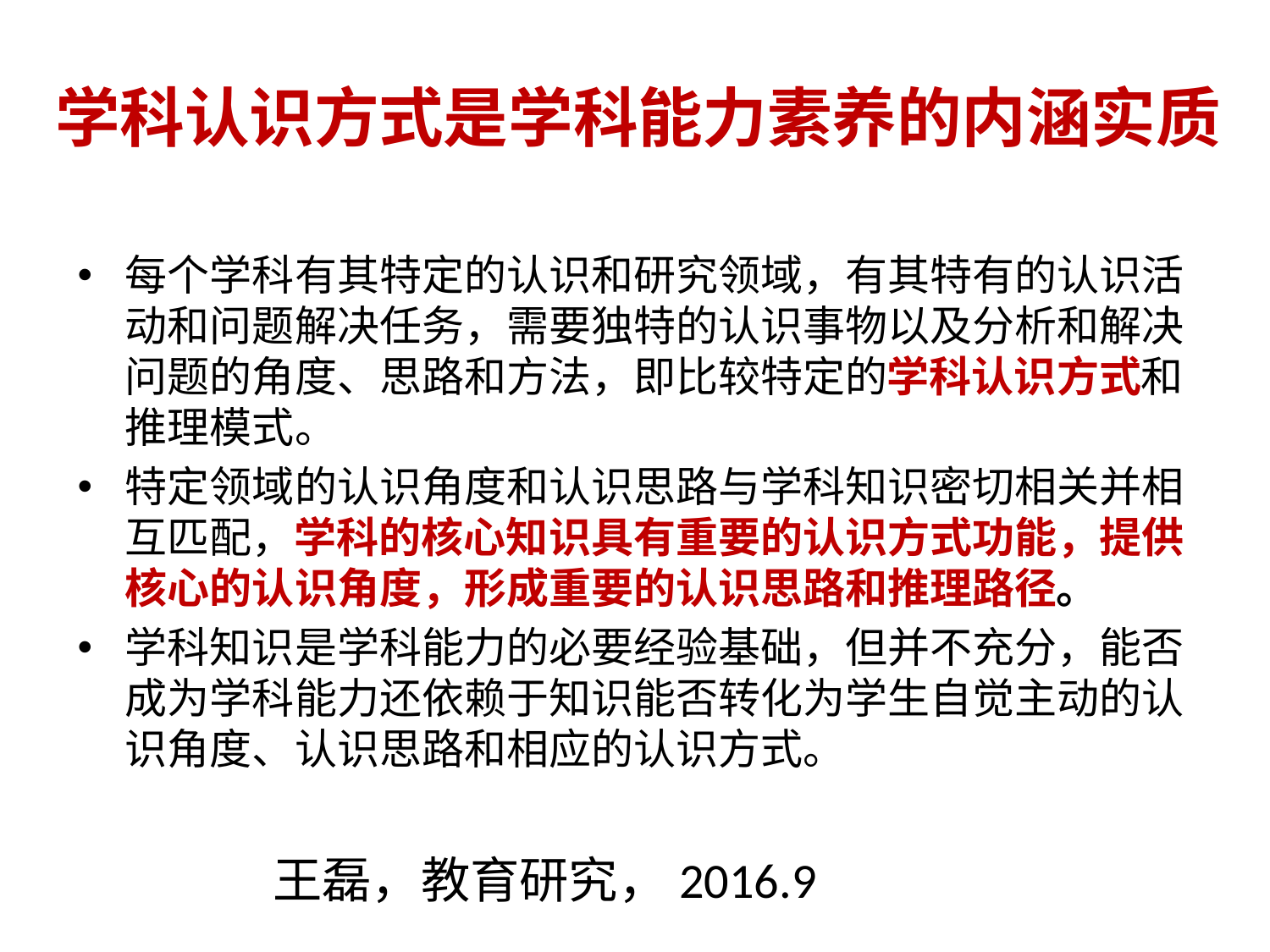

# 学科认识方式是学科能力素养的内涵实质

每个学科有其特定的认识和研究领域，有其特有的认识活动和问题解决任务，需要独特的认识事物以及分析和解决问题的角度、思路和方法，即比较特定的学科认识方式和推理模式。
特定领域的认识角度和认识思路与学科知识密切相关并相互匹配，学科的核心知识具有重要的认识方式功能，提供核心的认识角度，形成重要的认识思路和推理路径。
学科知识是学科能力的必要经验基础，但并不充分，能否成为学科能力还依赖于知识能否转化为学生自觉主动的认识角度、认识思路和相应的认识方式。

王磊，教育研究，2016.9